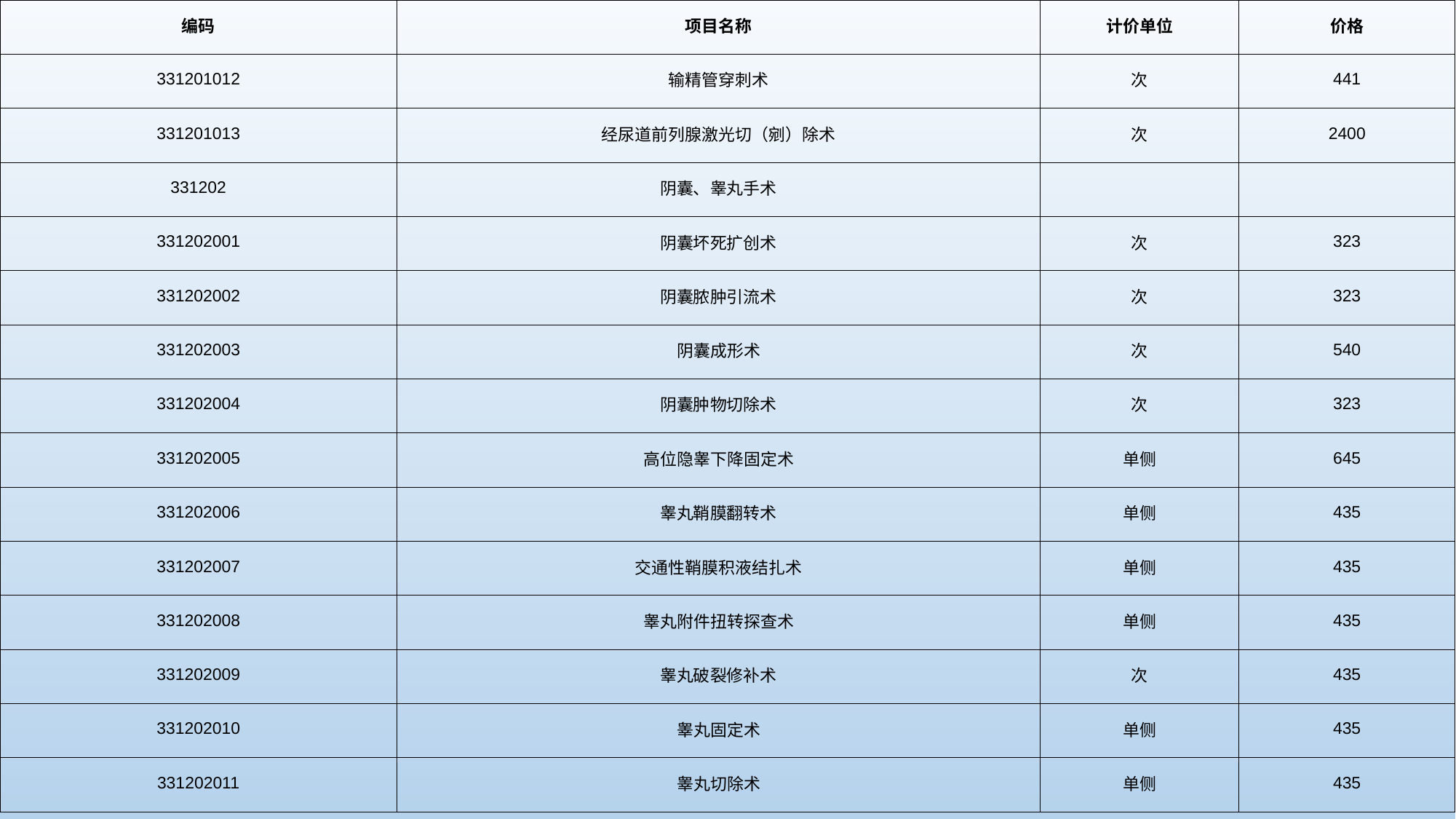

| 编码 | 项目名称 | 计价单位 | 价格 |
| --- | --- | --- | --- |
| 331201012 | 输精管穿刺术 | 次 | 441 |
| 331201013 | 经尿道前列腺激光切（剜）除术 | 次 | 2400 |
| 331202 | 阴囊、睾丸手术 |  |  |
| 331202001 | 阴囊坏死扩创术 | 次 | 323 |
| 331202002 | 阴囊脓肿引流术 | 次 | 323 |
| 331202003 | 阴囊成形术 | 次 | 540 |
| 331202004 | 阴囊肿物切除术 | 次 | 323 |
| 331202005 | 高位隐睾下降固定术 | 单侧 | 645 |
| 331202006 | 睾丸鞘膜翻转术 | 单侧 | 435 |
| 331202007 | 交通性鞘膜积液结扎术 | 单侧 | 435 |
| 331202008 | 睾丸附件扭转探查术 | 单侧 | 435 |
| 331202009 | 睾丸破裂修补术 | 次 | 435 |
| 331202010 | 睾丸固定术 | 单侧 | 435 |
| 331202011 | 睾丸切除术 | 单侧 | 435 |